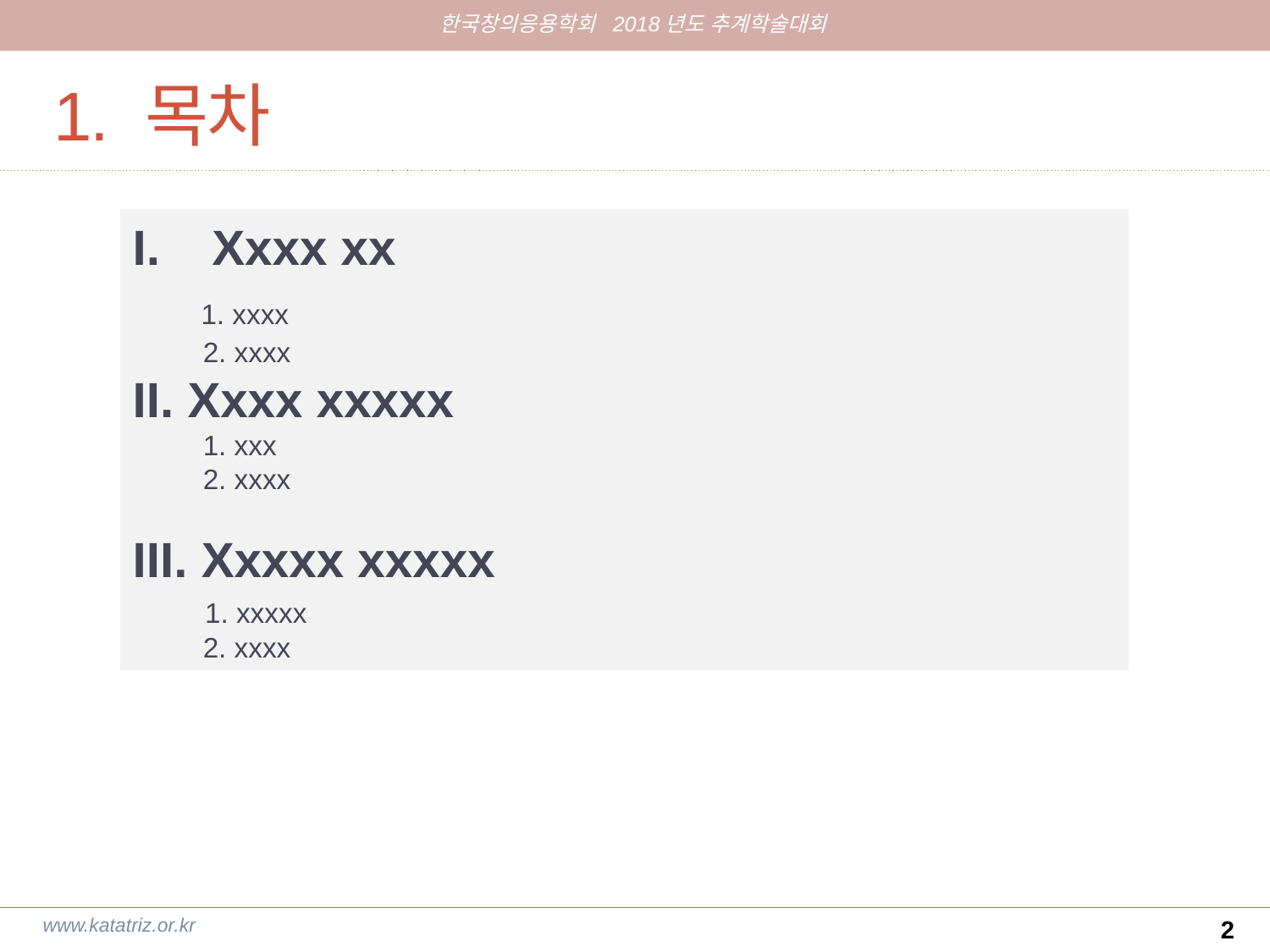

# 1. 목차
Xxxx xx
        1. xxxx
         2. xxxx
II. Xxxx xxxxx
         1. xxx
         2. xxxx

III. Xxxxx xxxxx
         1. xxxxx
         2. xxxx
2